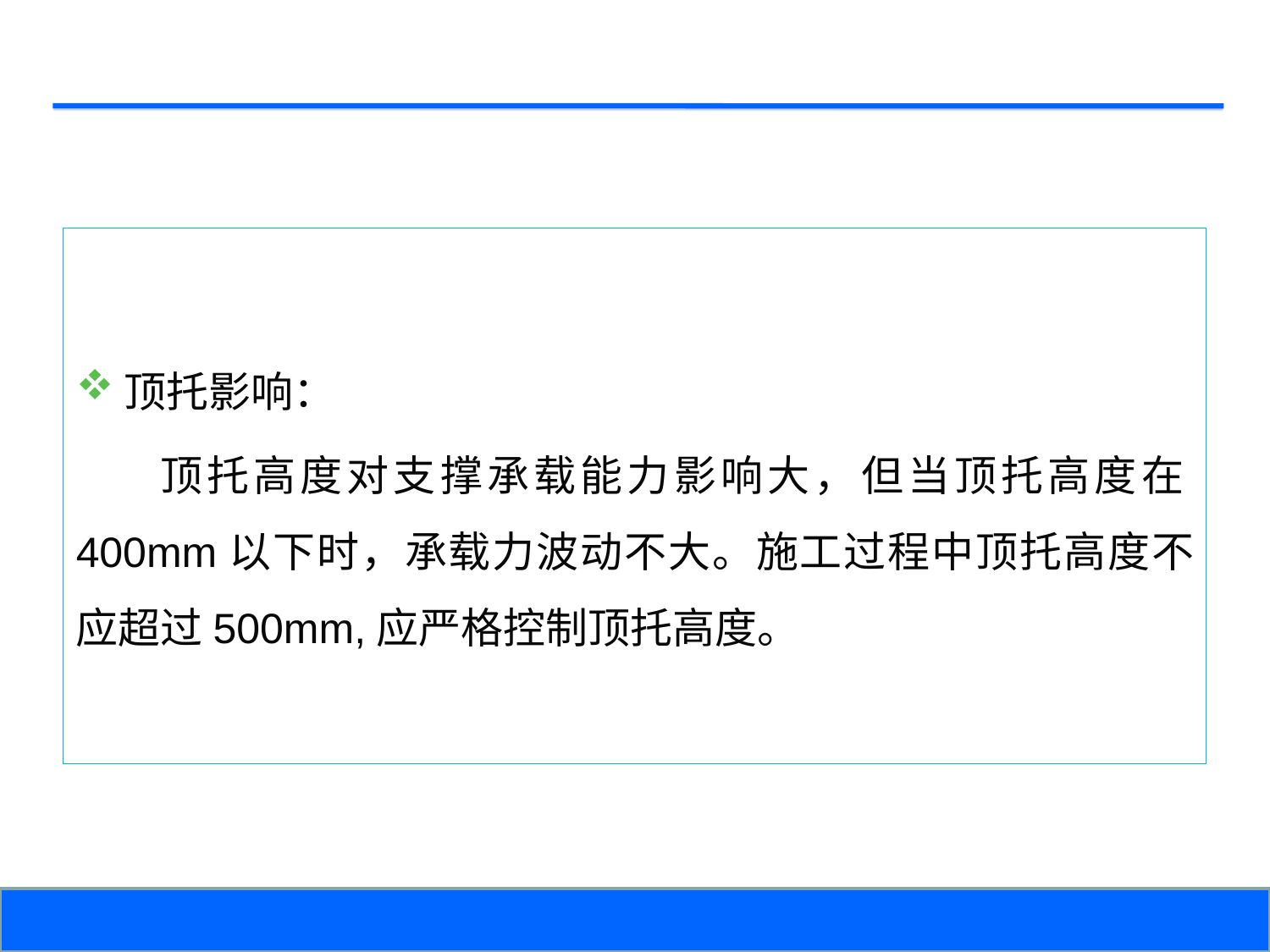

顶托影响：
     顶托高度对支撑承载能力影响大，但当顶托高度在400mm以下时，承载力波动不大。施工过程中顶托高度不应超过500mm,应严格控制顶托高度。